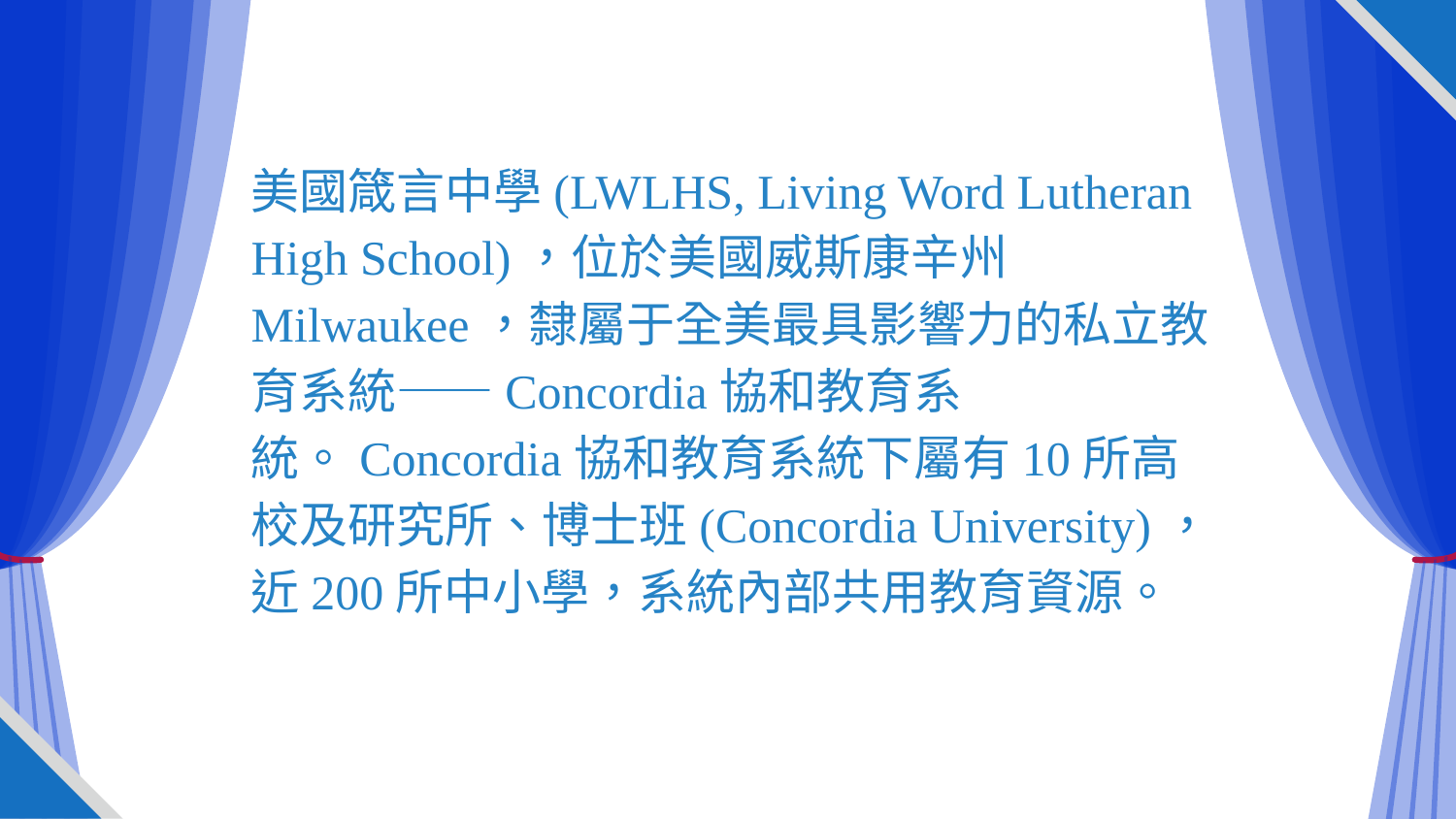

美國箴言中學(LWLHS, Living Word Lutheran High School)，位於美國威斯康辛州Milwaukee，隸屬于全美最具影響力的私立教育系統——Concordia協和教育系統。Concordia協和教育系統下屬有10所高校及研究所、博士班(Concordia University)，近200所中小學，系統內部共用教育資源。